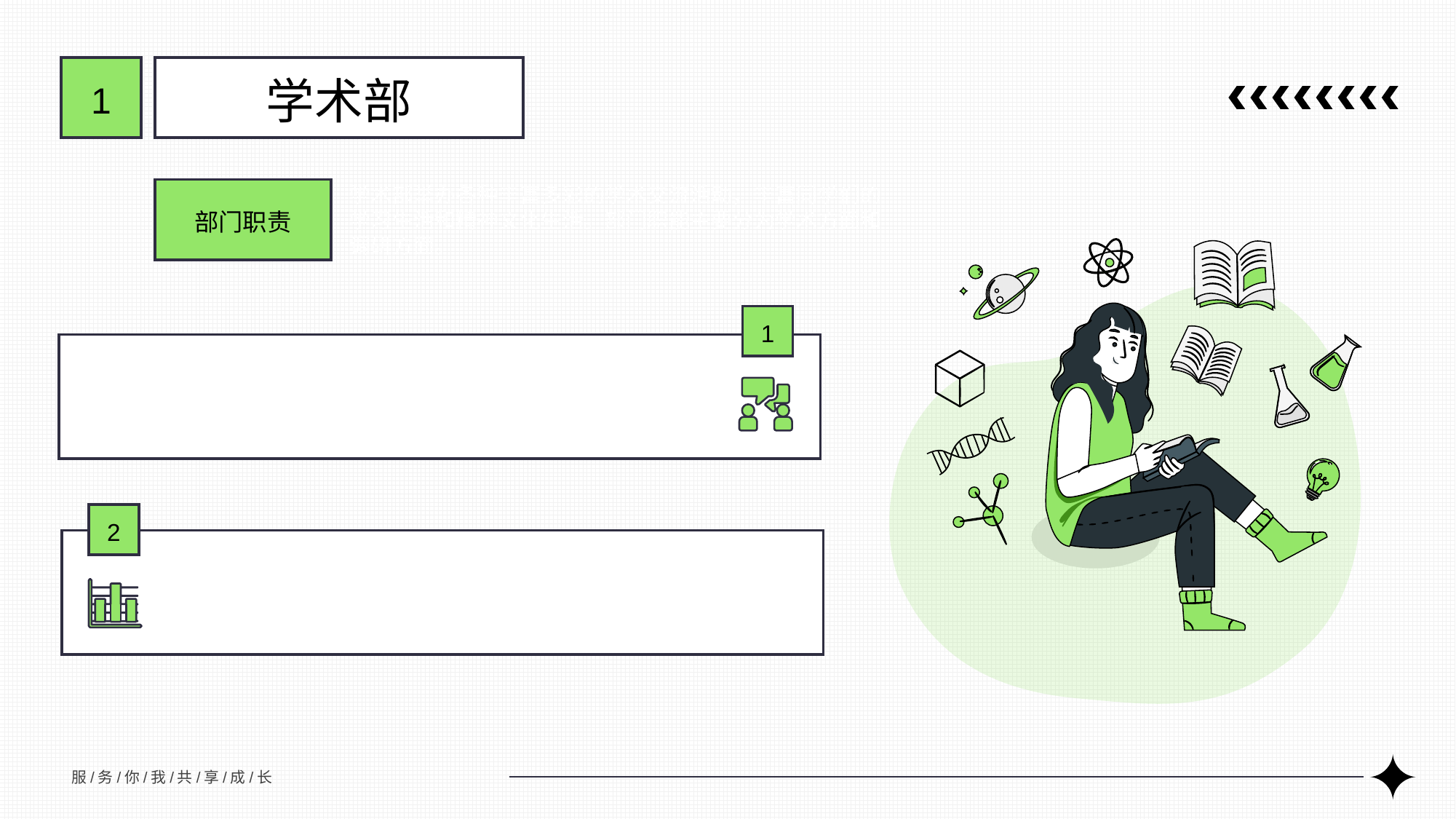

1
学术部
部门职责
学术部举办各种丰富多彩的学术交流活动，丰富同学们的学习生活和精神文化生活。部门职能主要分为学术方面和调研方面。

1

点击此处请输入文本内容点击此处请输入文本内容请输入正文点击此处请输入文点击此处请输入文本内容点击此处请输入文本内容请输入正文本内容点击此处请输入文本内容

2

点击此处请输入文本内容点击此处请输入文本内容请输入正文点击此处请输入文点击此处请输入文本内容点击此处请输入文本内容请输入正文本内容点击此处请输入文本内容